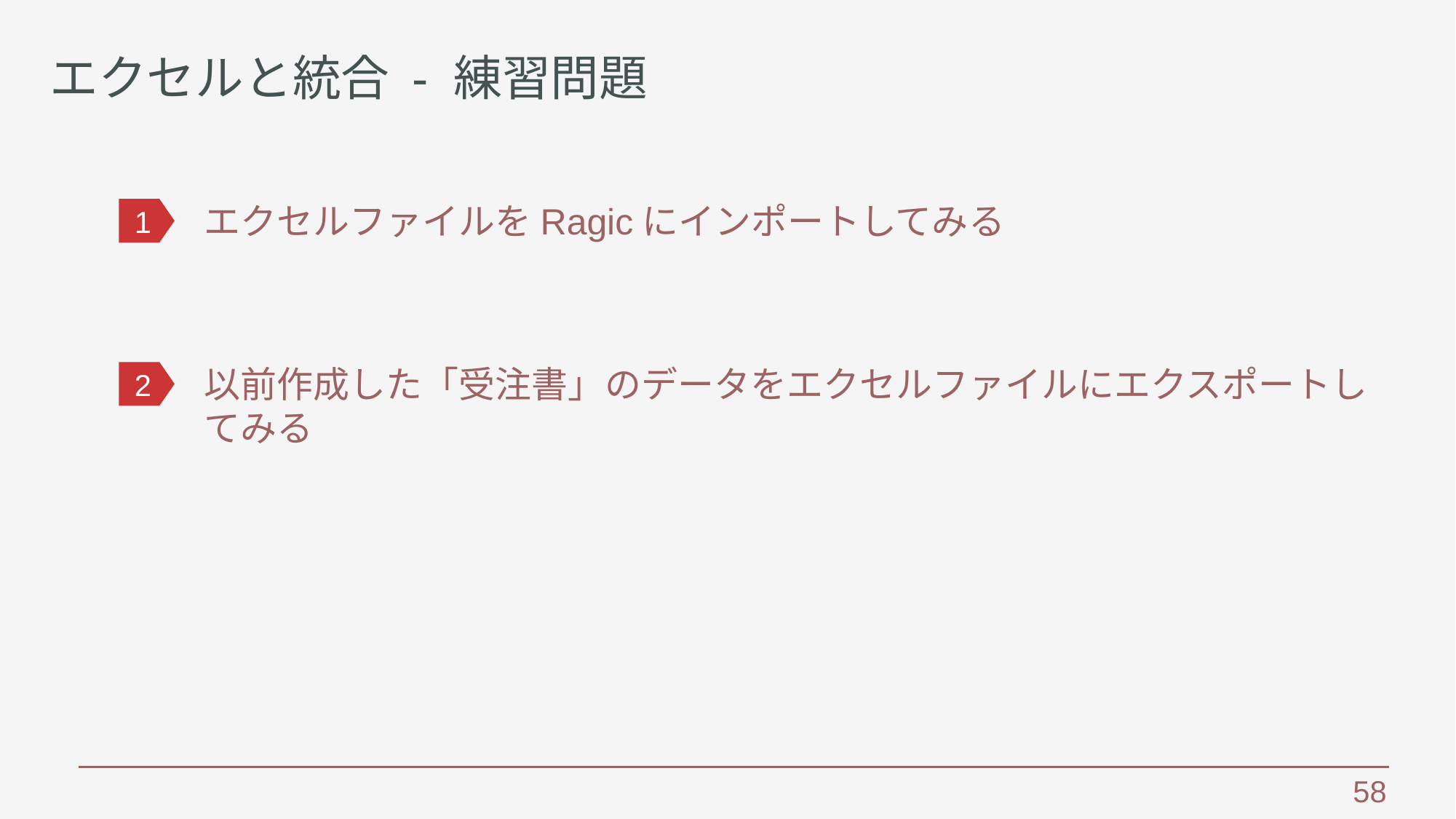

エクセルと統合 - 練習問題
エクセルファイルをRagicにインポートしてみる
1
以前作成した「受注書」のデータをエクセルファイルにエクスポートしてみる
2
   58